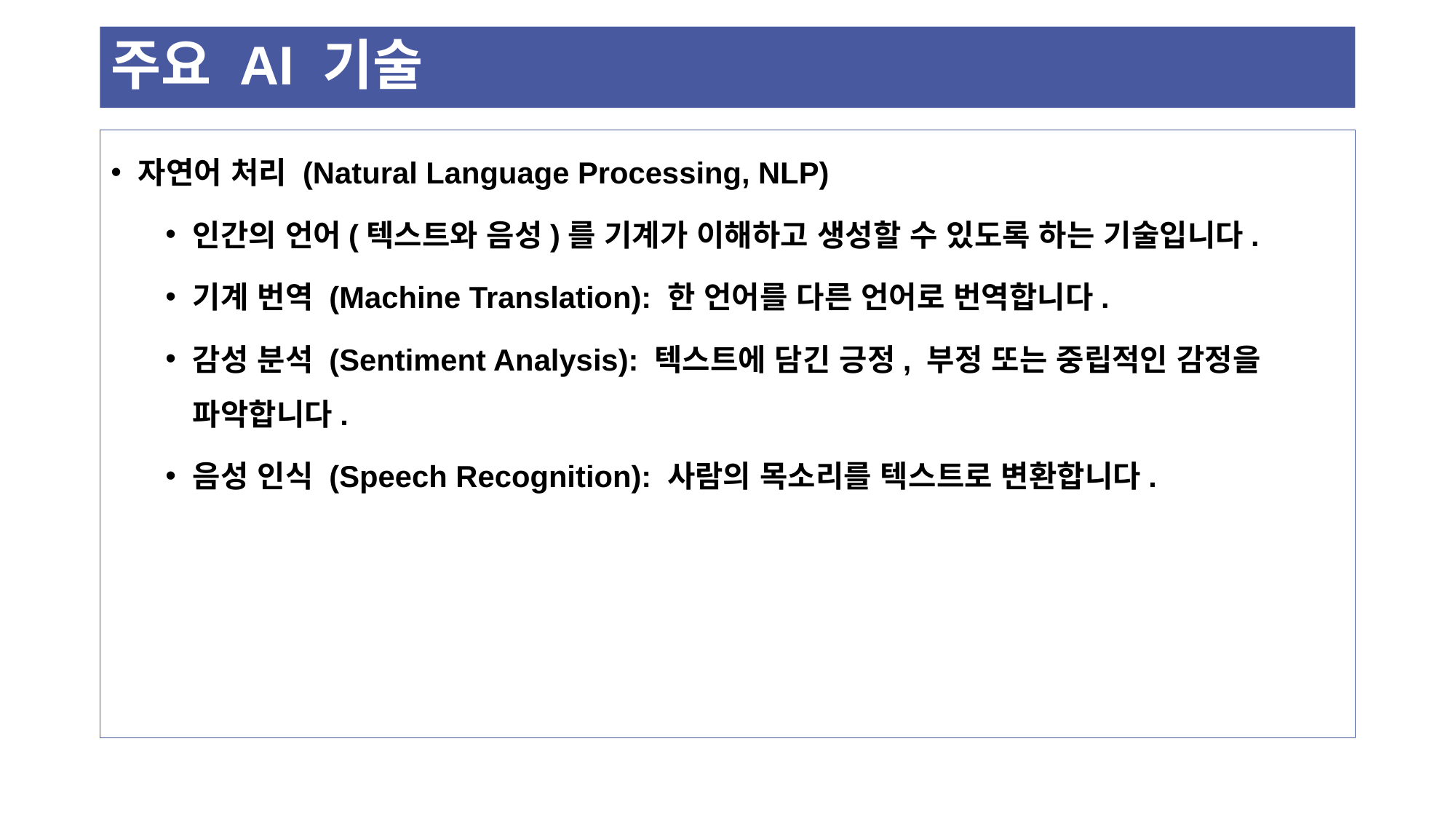

# 주요 AI 기술
자연어 처리 (Natural Language Processing, NLP)
인간의 언어(텍스트와 음성)를 기계가 이해하고 생성할 수 있도록 하는 기술입니다.
기계 번역 (Machine Translation): 한 언어를 다른 언어로 번역합니다.
감성 분석 (Sentiment Analysis): 텍스트에 담긴 긍정, 부정 또는 중립적인 감정을 파악합니다.
음성 인식 (Speech Recognition): 사람의 목소리를 텍스트로 변환합니다.